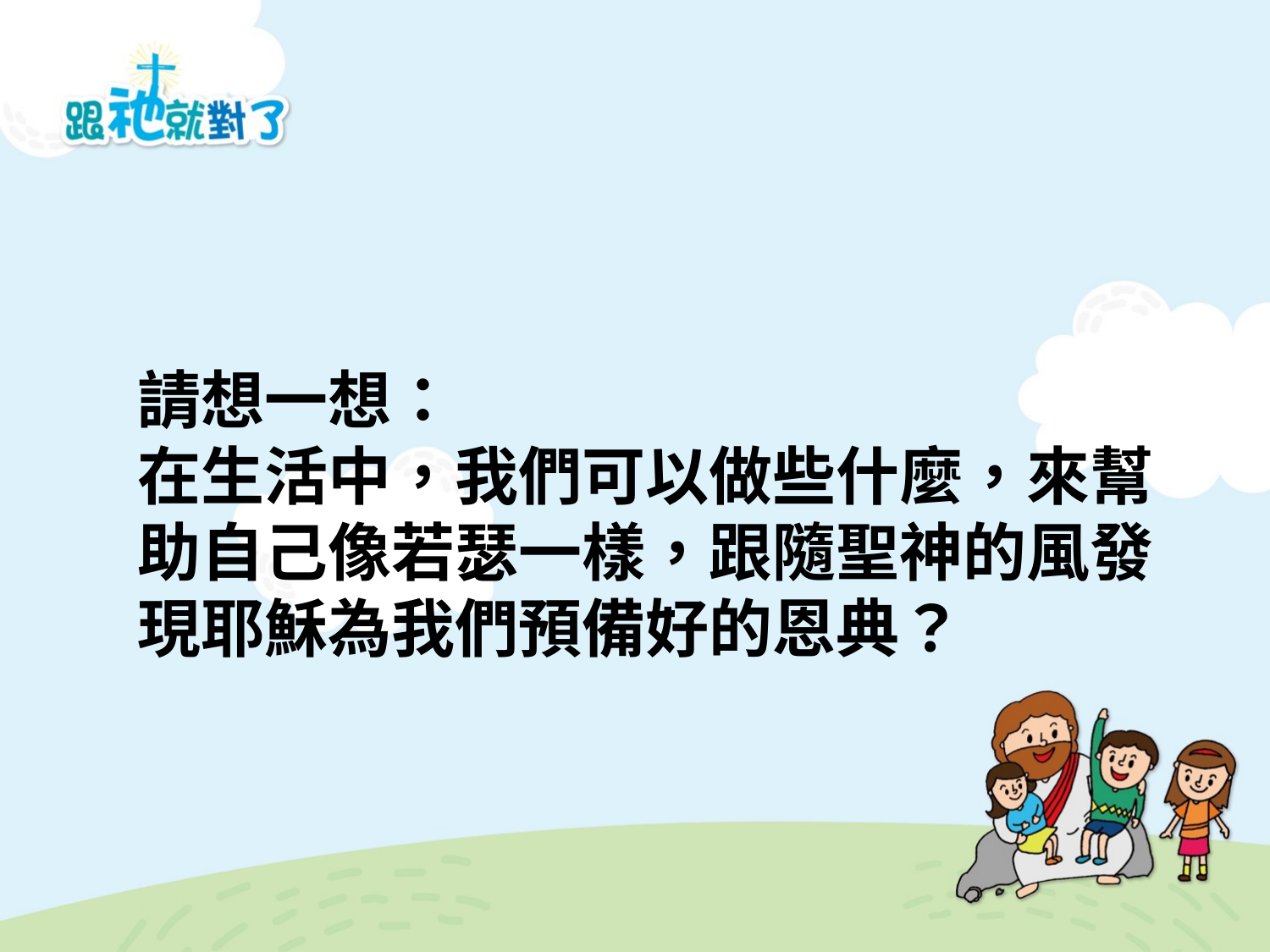

請想一想：
在生活中，我們可以做些什麼，來幫助自己像若瑟一樣，跟隨聖神的風發現耶穌為我們預備好的恩典？